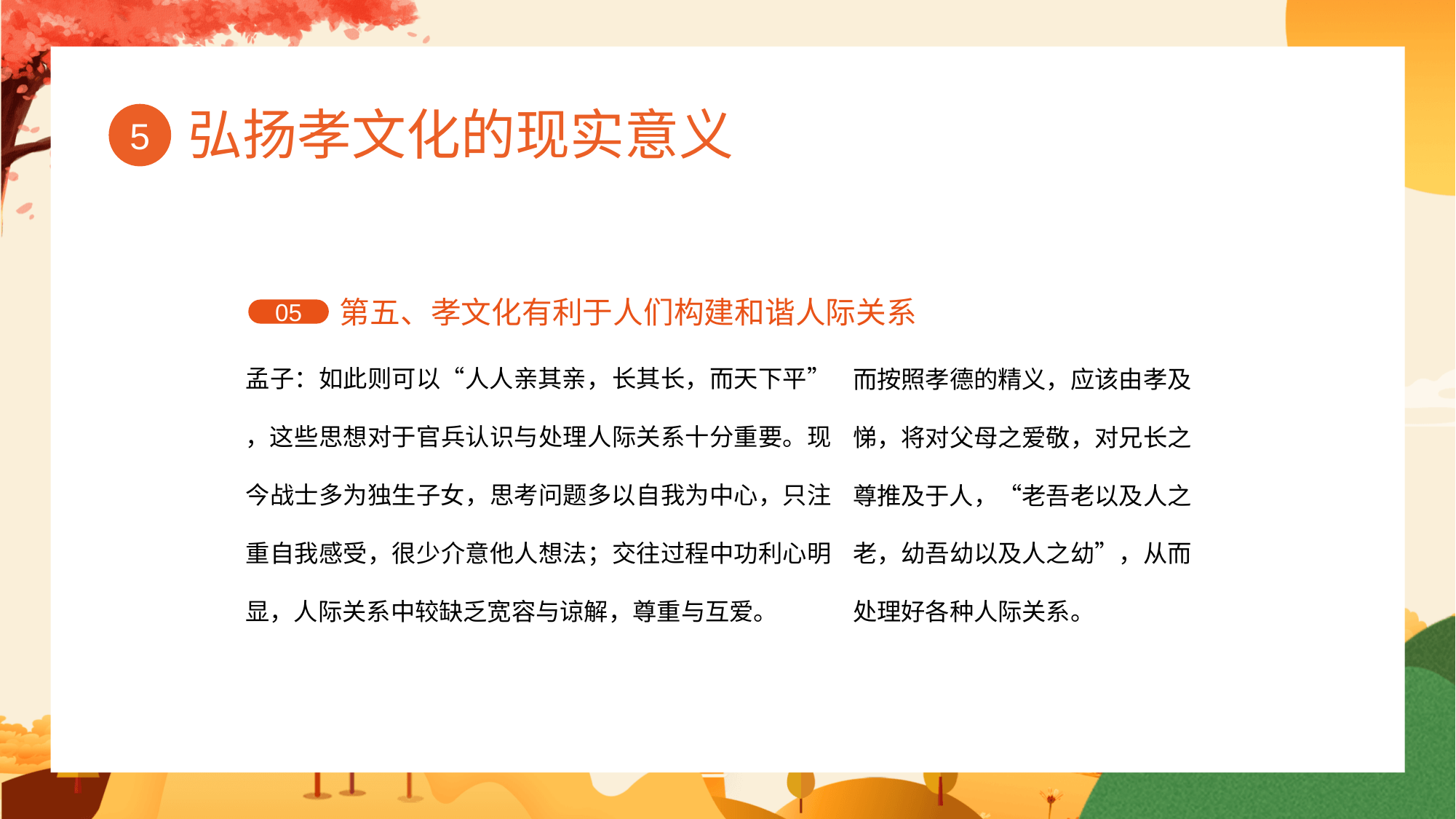

第五、孝文化有利于人们构建和谐人际关系
05
孟子：如此则可以“人人亲其亲，长其长，而天下平” ，这些思想对于官兵认识与处理人际关系十分重要。现今战士多为独生子女，思考问题多以自我为中心，只注重自我感受，很少介意他人想法；交往过程中功利心明显，人际关系中较缺乏宽容与谅解，尊重与互爱。
而按照孝德的精义，应该由孝及悌，将对父母之爱敬，对兄长之尊推及于人，“老吾老以及人之老，幼吾幼以及人之幼”，从而处理好各种人际关系。